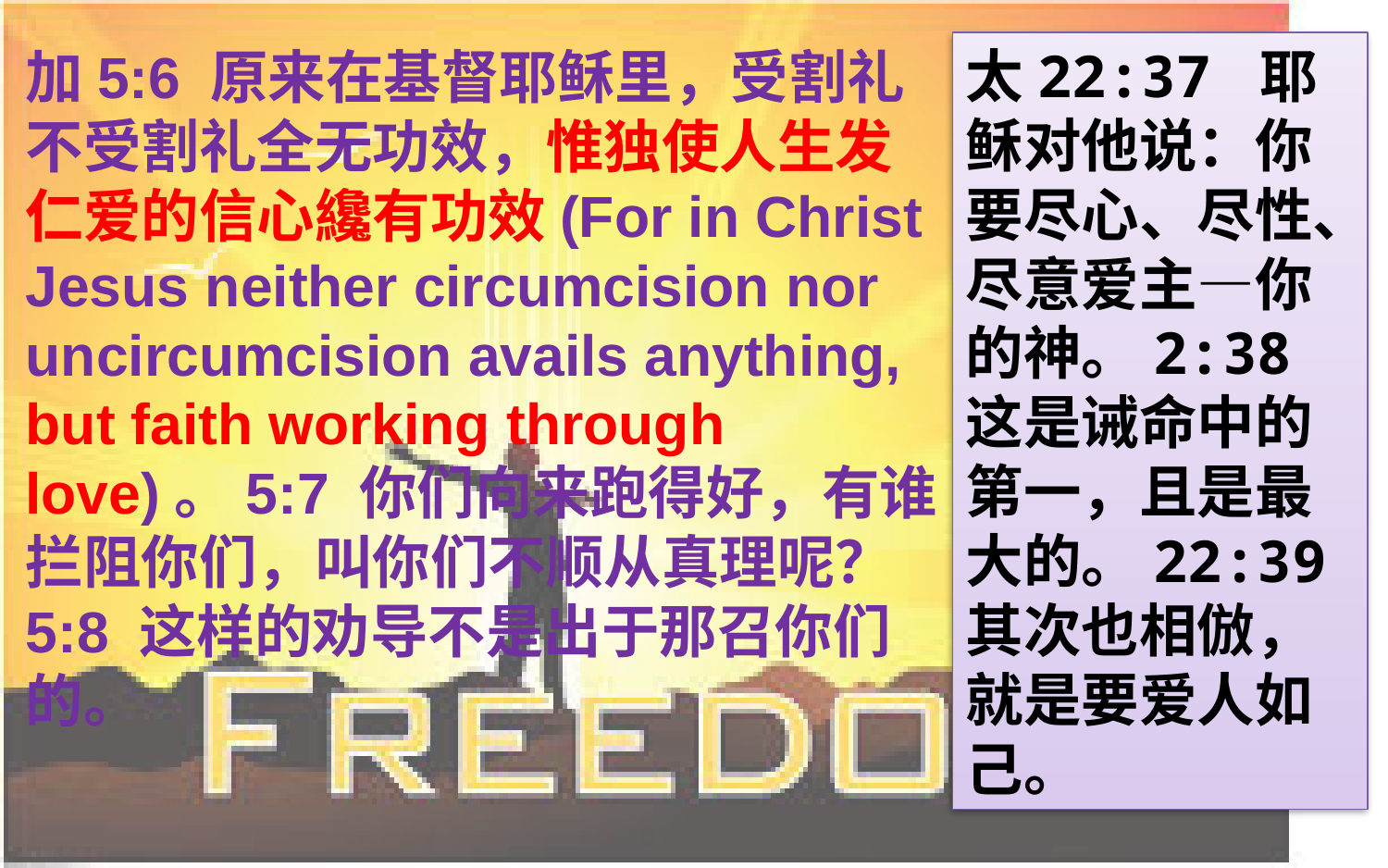

太22:37 耶稣对他说：你要尽心、尽性、尽意爱主―你的神。2:38 这是诫命中的第一，且是最大的。22:39 其次也相倣，就是要爱人如己。
加5:6 原来在基督耶稣里，受割礼不受割礼全无功效，惟独使人生发仁爱的信心纔有功效(For in Christ Jesus neither circumcision nor uncircumcision avails anything, but faith working through love)。5:7 你们向来跑得好，有谁拦阻你们，叫你们不顺从真理呢？5:8 这样的劝导不是出于那召你们的。